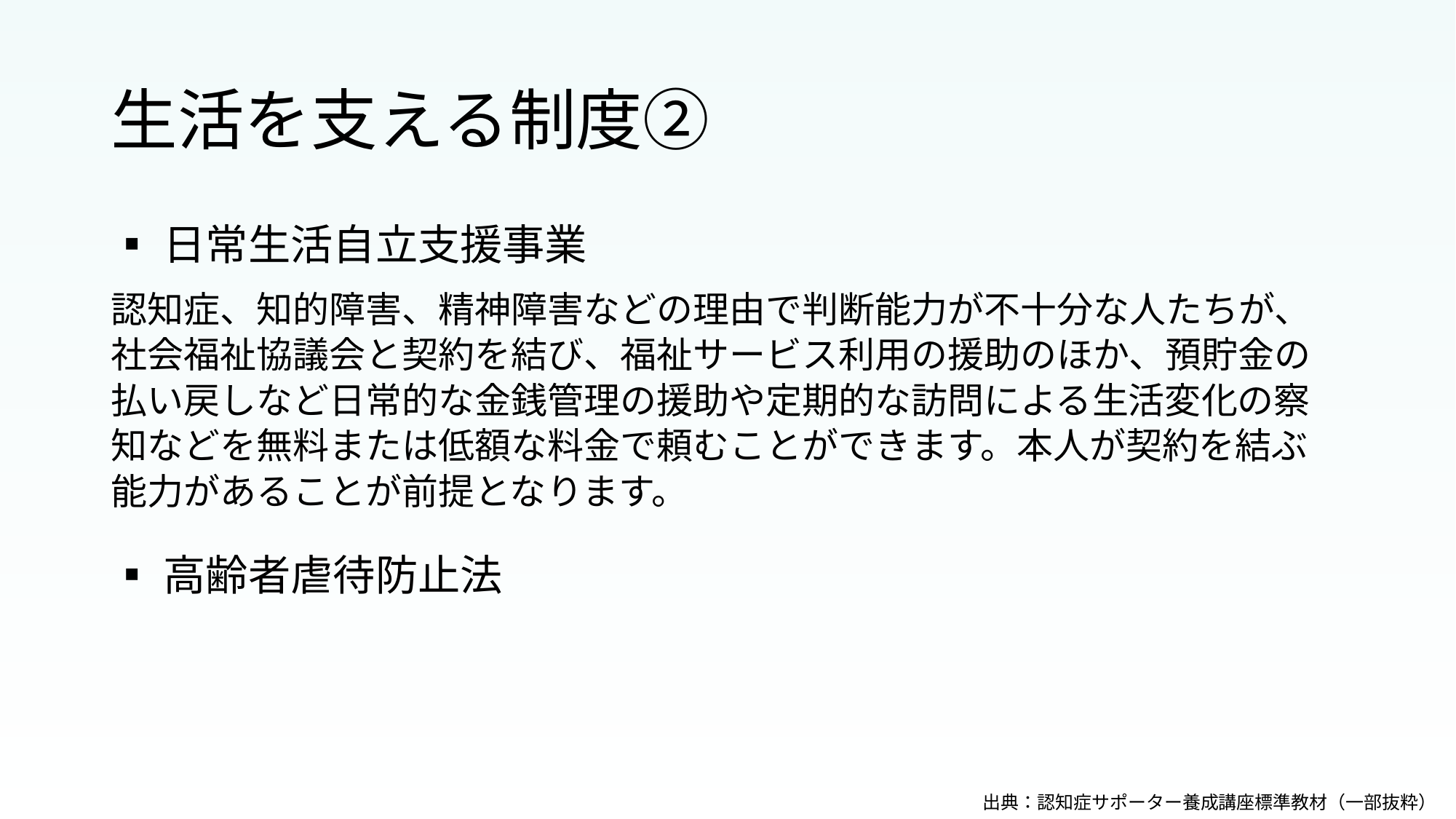

# 生活を支える制度②
▪日常生活自立支援事業
認知症、知的障害、精神障害などの理由で判断能力が不十分な人たちが、社会福祉協議会と契約を結び、福祉サービス利用の援助のほか、預貯金の払い戻しなど日常的な金銭管理の援助や定期的な訪問による生活変化の察知などを無料または低額な料金で頼むことができます。本人が契約を結ぶ能力があることが前提となります。

▪高齢者虐待防止法

出典：認知症サポーター養成講座標準教材（一部抜粋）